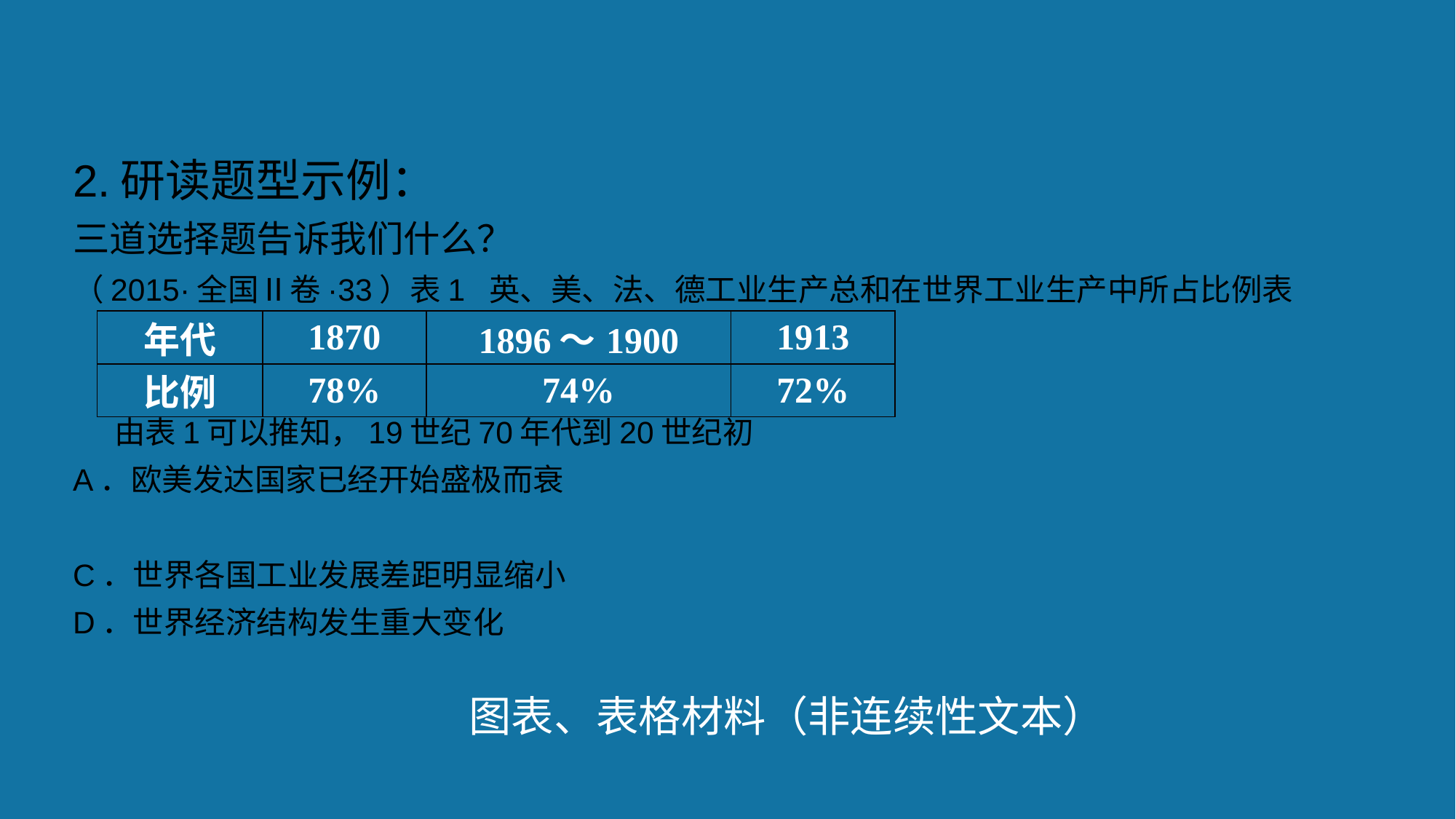

三、研读考试说明，理解其中深意
2.研读题型示例：
三道选择题告诉我们什么？
（2015·全国Ⅱ卷·33）表1  英、美、法、德工业生产总和在世界工业生产中所占比例表

     由表1可以推知，19世纪70年代到20世纪初
A．欧美发达国家已经开始盛极而衰
B．世界各地的工业化有所发展
C．世界各国工业发展差距明显缩小
D．世界经济结构发生重大变化
| 年代 | 1870 | 1896～1900 | 1913 |
| --- | --- | --- | --- |
| 比例 | 78% | 74% | 72% |
图表、表格材料（非连续性文本）